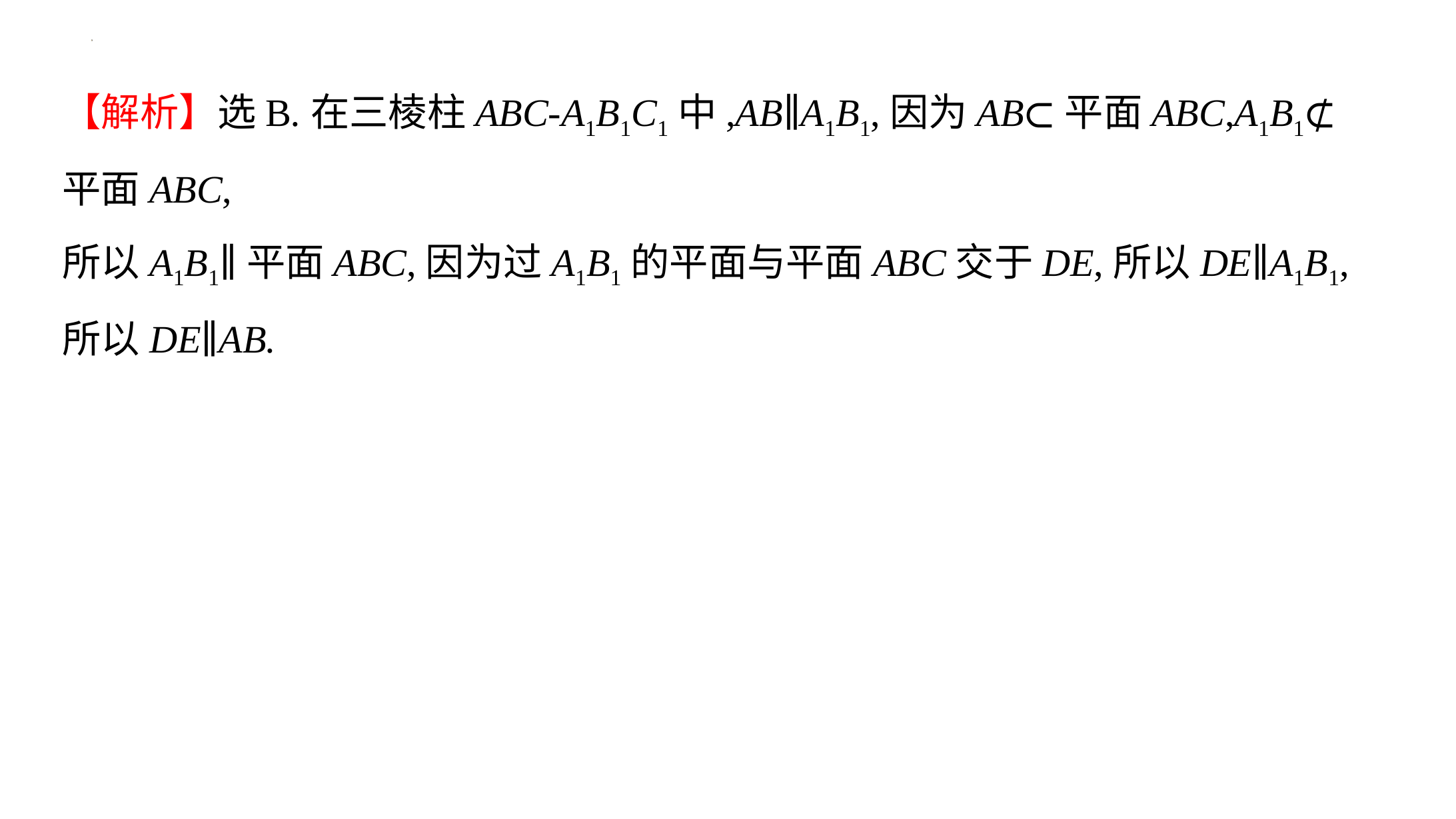

【解析】选B.在三棱柱ABC-A1B1C1中,AB∥A1B1,因为AB⊂平面ABC,A1B1⊄
平面ABC,
所以A1B1∥平面ABC,因为过A1B1的平面与平面ABC交于DE,所以DE∥A1B1,
所以DE∥AB.